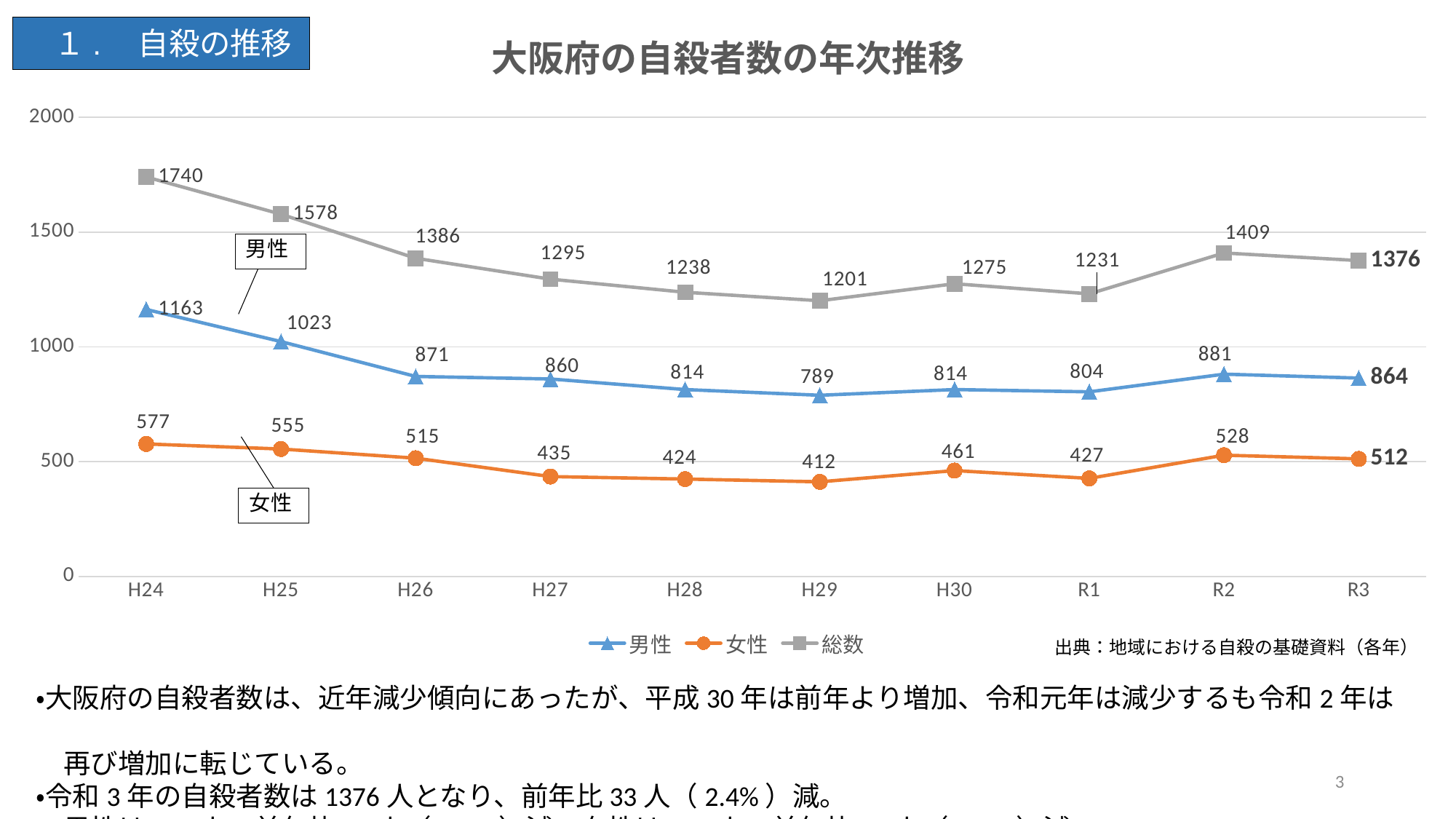

### Chart: 大阪府の自殺者数の年次推移

| Category | 男性 | 女性 | 総数 |
|---|---|---|---|
| H24 | 1163.0 | 577.0 | 1740.0 |
| H25 | 1023.0 | 555.0 | 1578.0 |
| H26 | 871.0 | 515.0 | 1386.0 |
| H27 | 860.0 | 435.0 | 1295.0 |
| H28 | 814.0 | 424.0 | 1238.0 |
| H29 | 789.0 | 412.0 | 1201.0 |
| H30 | 814.0 | 461.0 | 1275.0 |
| R1 | 804.0 | 427.0 | 1231.0 |
| R2 | 881.0 | 528.0 | 1409.0 |
| R3 | 864.0 | 512.0 | 1376.0 |
出典：地域における自殺の基礎資料（各年）
・大阪府の自殺者数は、近年減少傾向にあったが、平成30年は前年より増加、令和元年は減少するも令和2年は
　再び増加に転じている。
・令和3年の自殺者数は1376人となり、前年比33人（2.4%）減。
　男性は864人、前年比17人（1.9%）減。女性は512人、前年比16人（3.0%）減
3